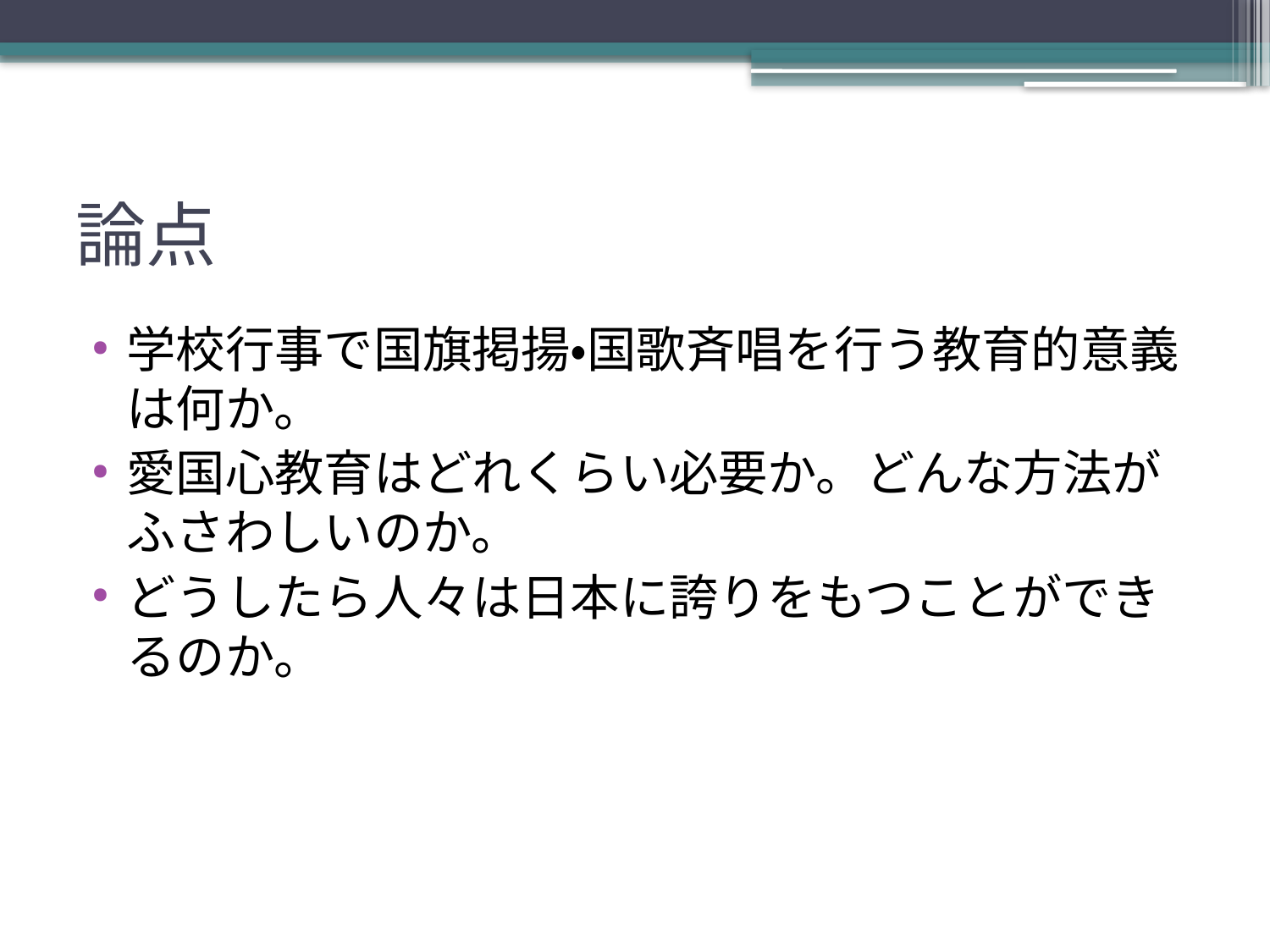

# 論点
学校行事で国旗掲揚•国歌斉唱を行う教育的意義は何か。
愛国心教育はどれくらい必要か。どんな方法がふさわしいのか。
どうしたら人々は日本に誇りをもつことができるのか。